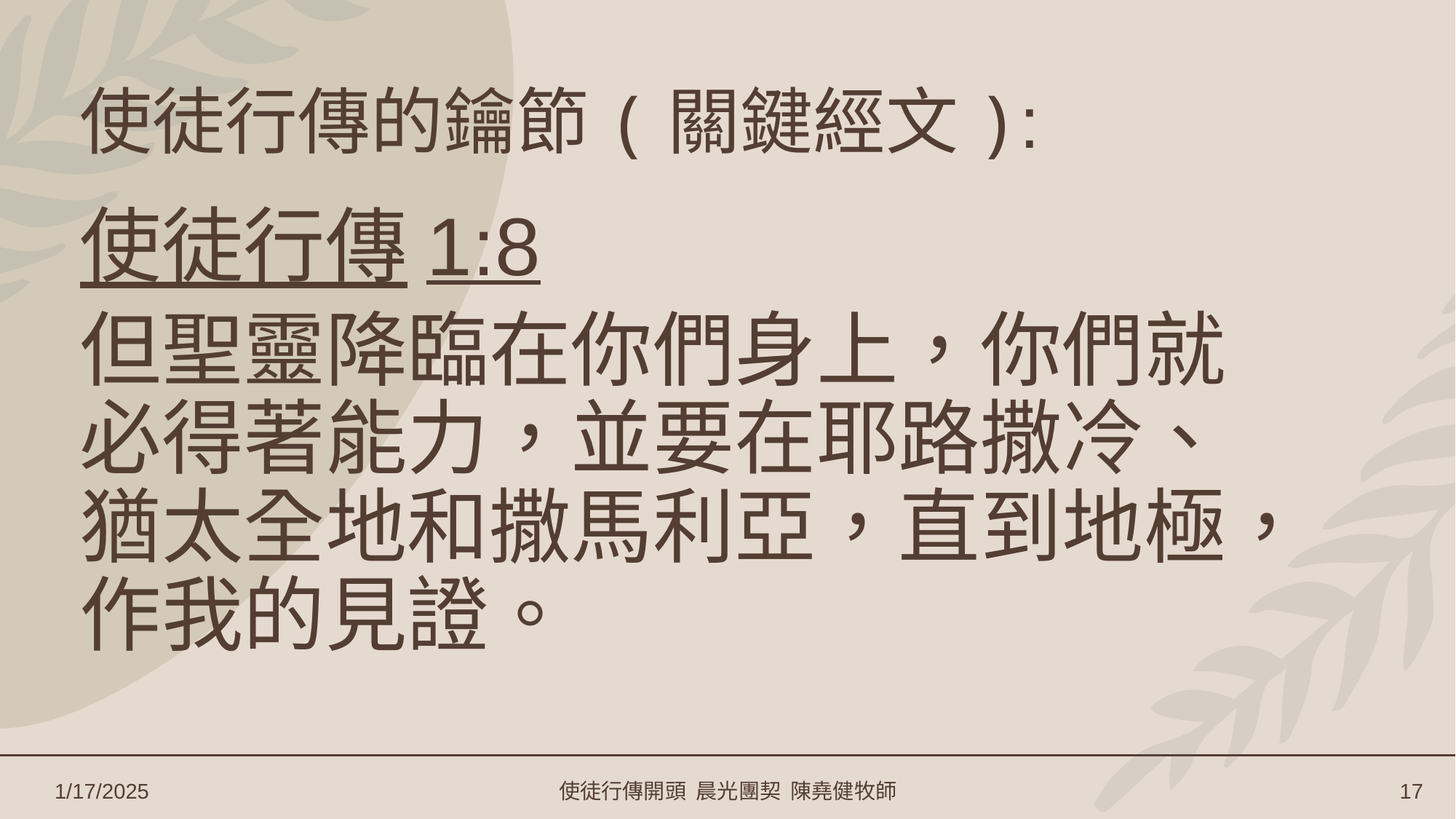

# 使徒行傳的鑰節(關鍵經文):
使徒行傳1:8
但聖靈降臨在你們身上，你們就
必得著能力，並要在耶路撒冷、
猶太全地和撒馬利亞，直到地極，作我的見證。
1/17/2025
使徒行傳開頭  晨光團契  陳堯健牧師
17